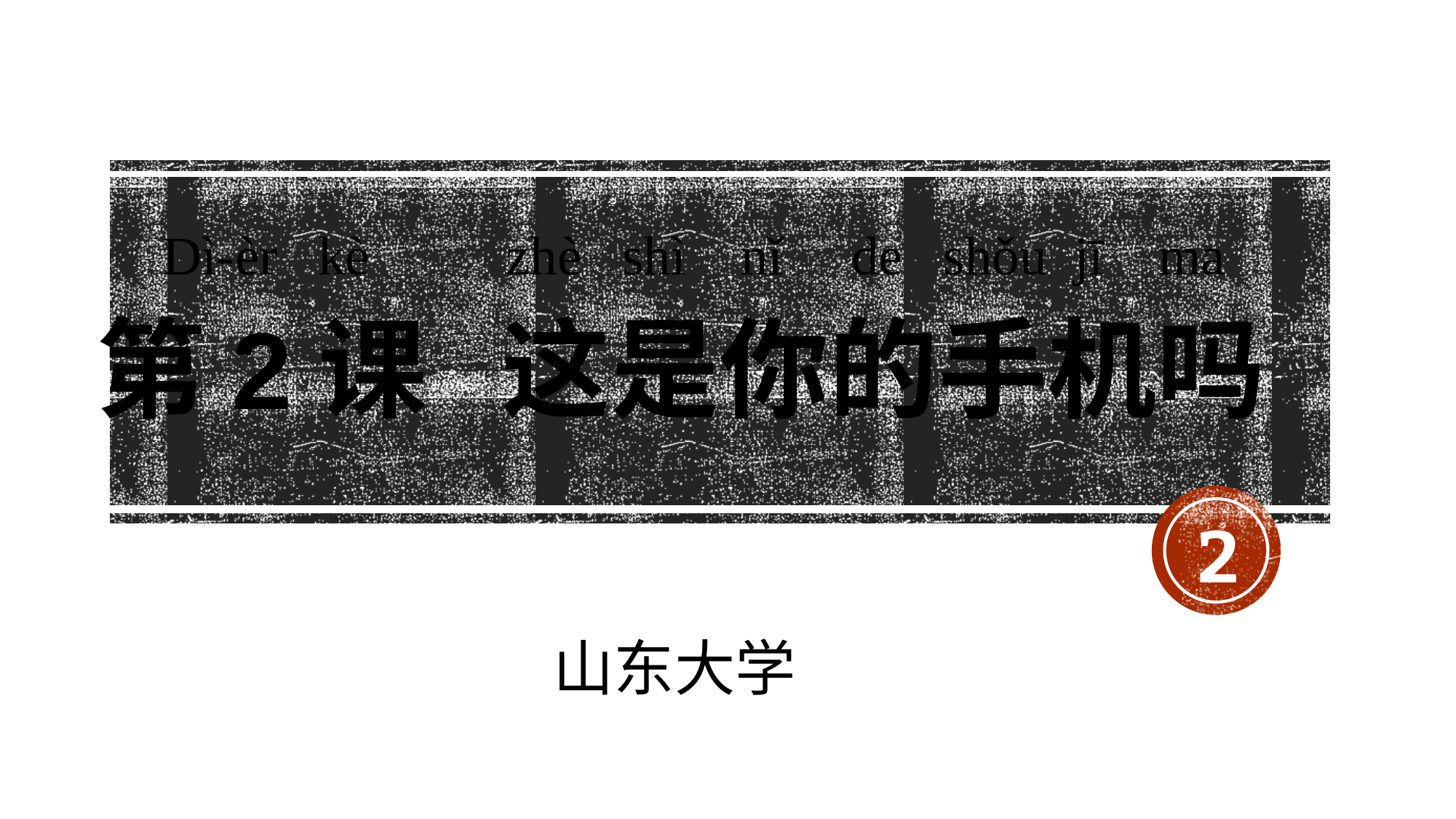

Dì-èr   kè          zhè   shì    nǐ     de   shǒu  jī    ma
# 第2课   这是你的手机吗
2
山东大学